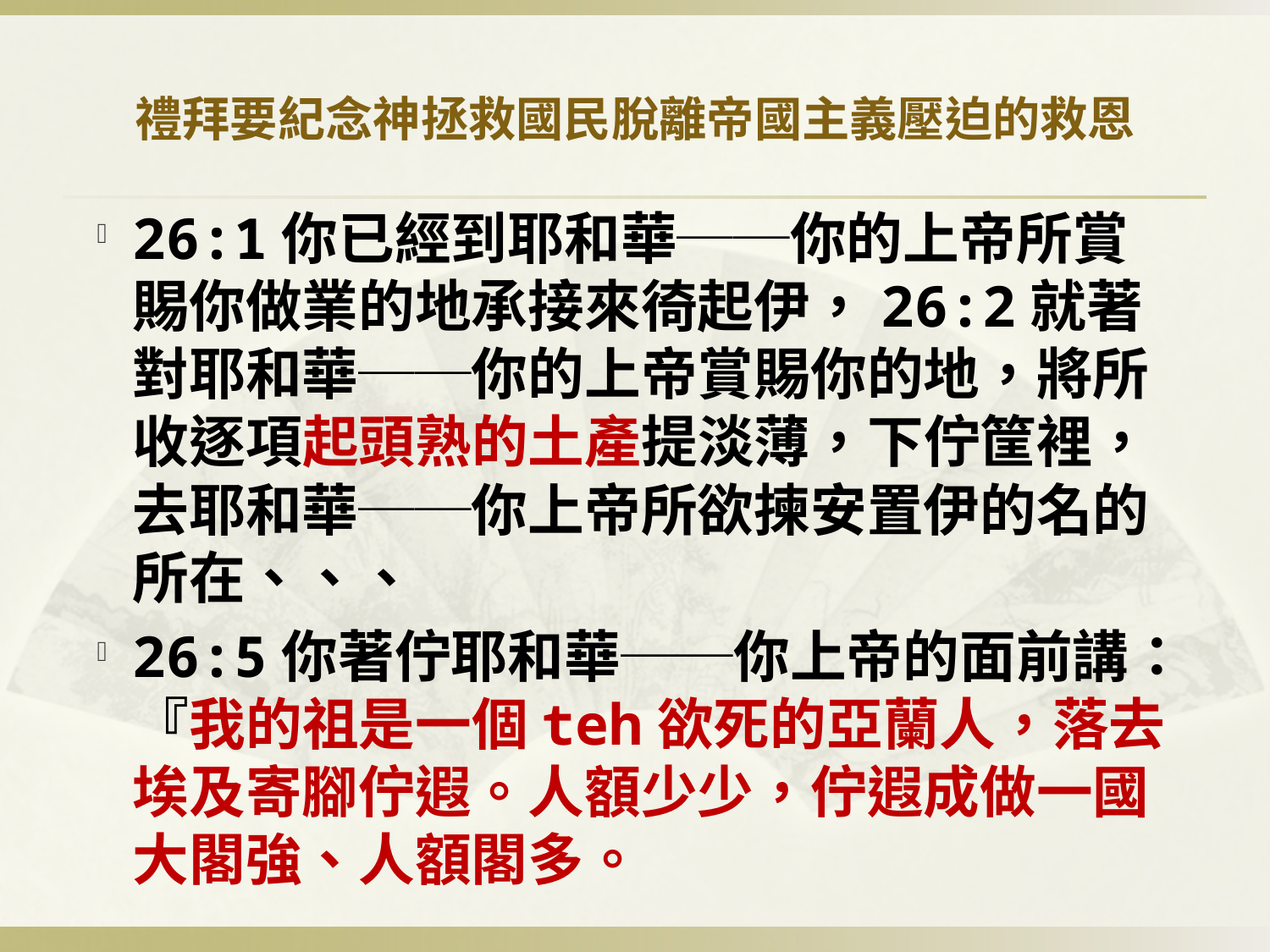

# 禮拜要紀念神拯救國民脫離帝國主義壓迫的救恩
26:1你已經到耶和華──你的上帝所賞賜你做業的地承接來徛起伊，26:2就著對耶和華──你的上帝賞賜你的地，將所收逐項起頭熟的土產提淡薄，下佇筐裡，去耶和華──你上帝所欲揀安置伊的名的所在、、、
26:5你著佇耶和華──你上帝的面前講：『我的祖是一個teh欲死的亞蘭人，落去埃及寄腳佇遐。人額少少，佇遐成做一國大閣強、人額閣多。